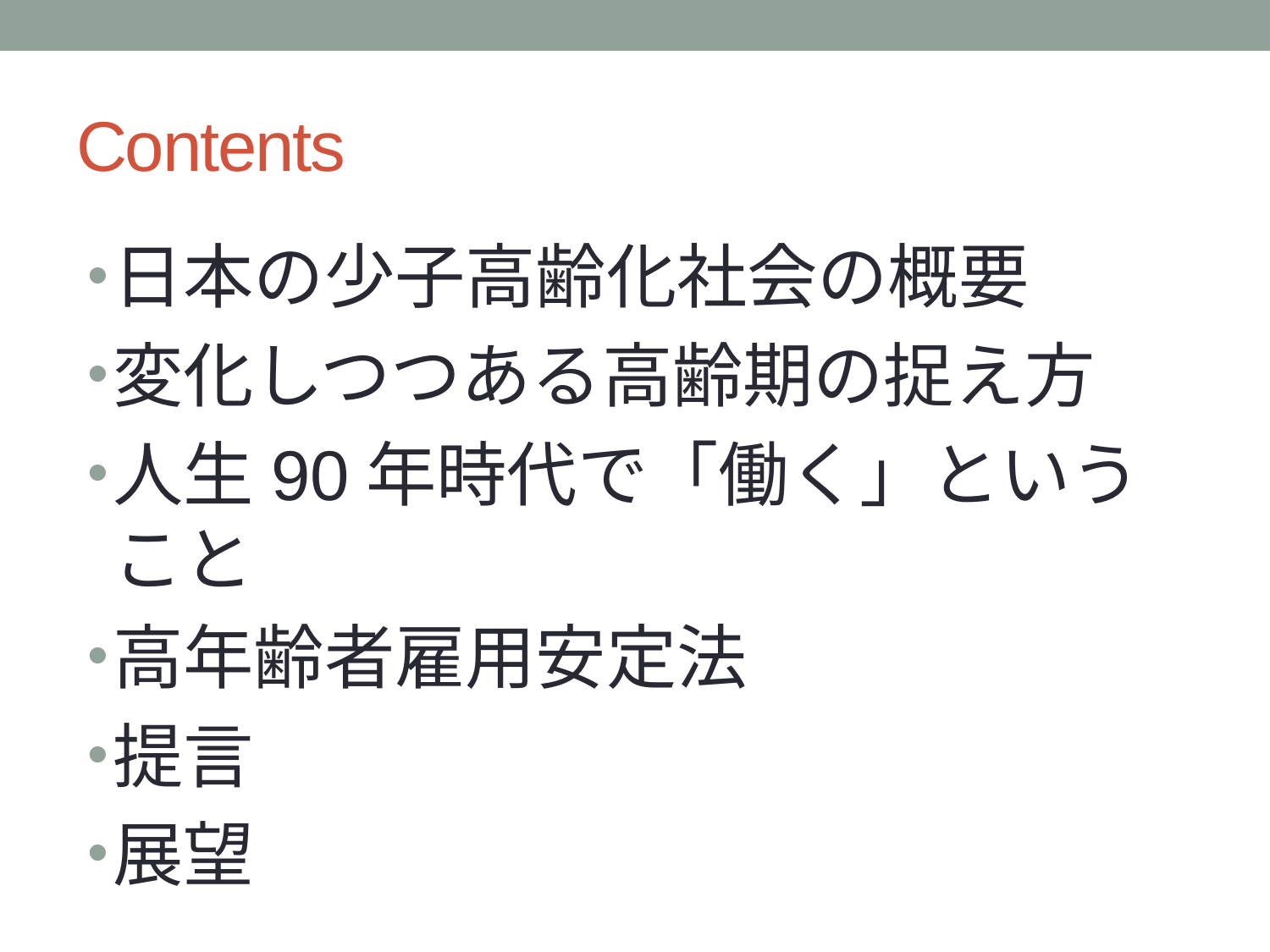

# Contents
日本の少子高齢化社会の概要
変化しつつある高齢期の捉え方
人生90年時代で「働く」ということ
高年齢者雇用安定法
提言
展望